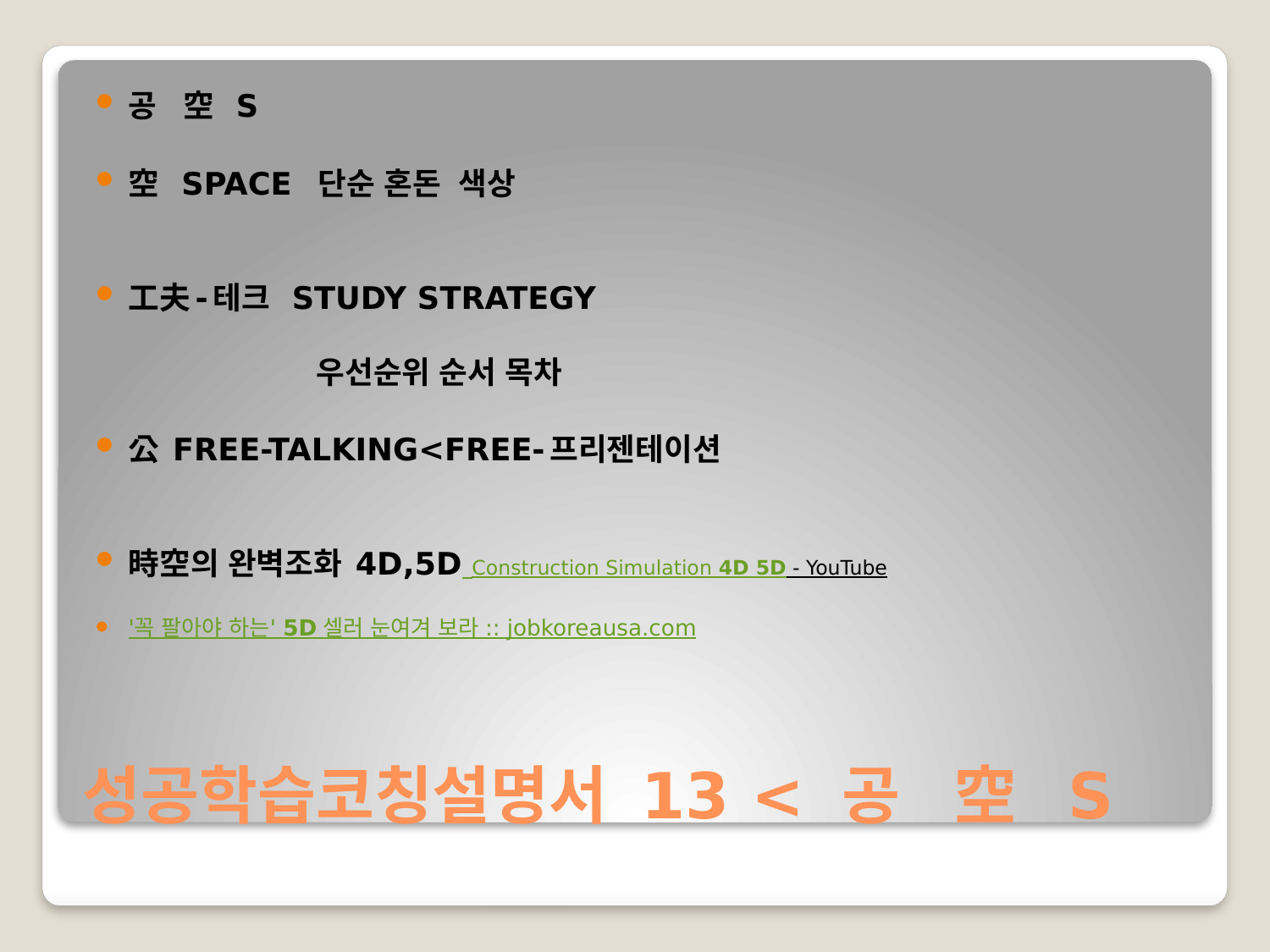

공   空  S
空  SPACE  단순 혼돈  색상
工夫-테크  STUDY STRATEGY
                 우선순위 순서 목차
公 FREE-TALKING<FREE-프리젠테이션
時空의 완벽조화 4D,5D Construction Simulation 4D 5D - YouTube

'꼭 팔아야 하는' 5D 셀러 눈여겨 보라 :: jobkoreausa.com
# 성공학습코칭설명서 13 < 공   空  S